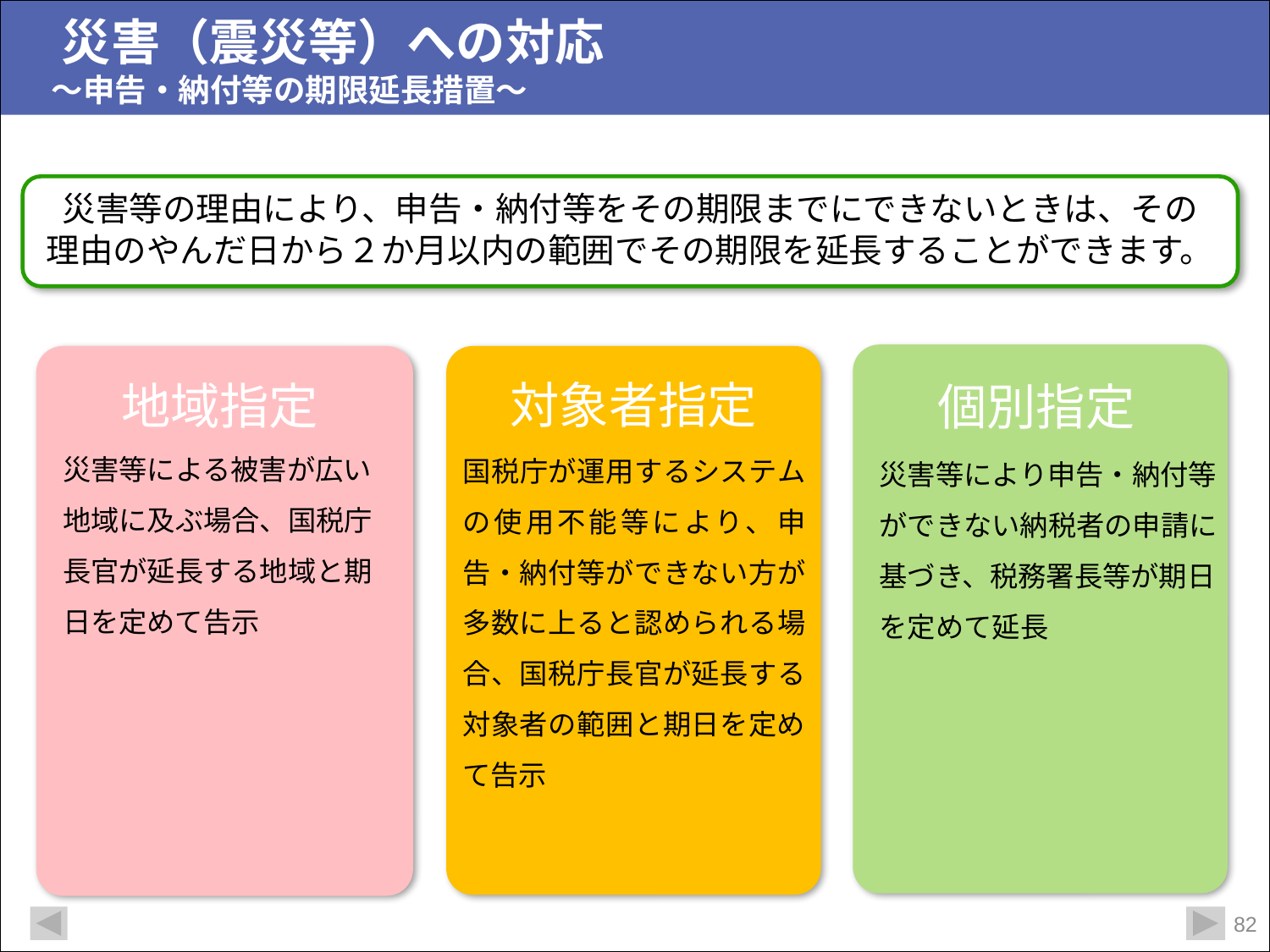

災害（震災等）への対応
　 ～申告・納付等の期限延長措置～

災害等の理由により、申告・納付等をその期限までにできないときは、その
理由のやんだ日から２か月以内の範囲でその期限を延長することができます。

対象者指定
地域指定
個別指定
災害等による被害が広い地域に及ぶ場合、国税庁長官が延長する地域と期日を定めて告示

国税庁が運用するシステムの使用不能等により、申告・納付等ができない方が多数に上ると認められる場合、国税庁長官が延長する対象者の範囲と期日を定めて告示
災害等により申告・納付等ができない納税者の申請に基づき、税務署長等が期日を定めて延長

82